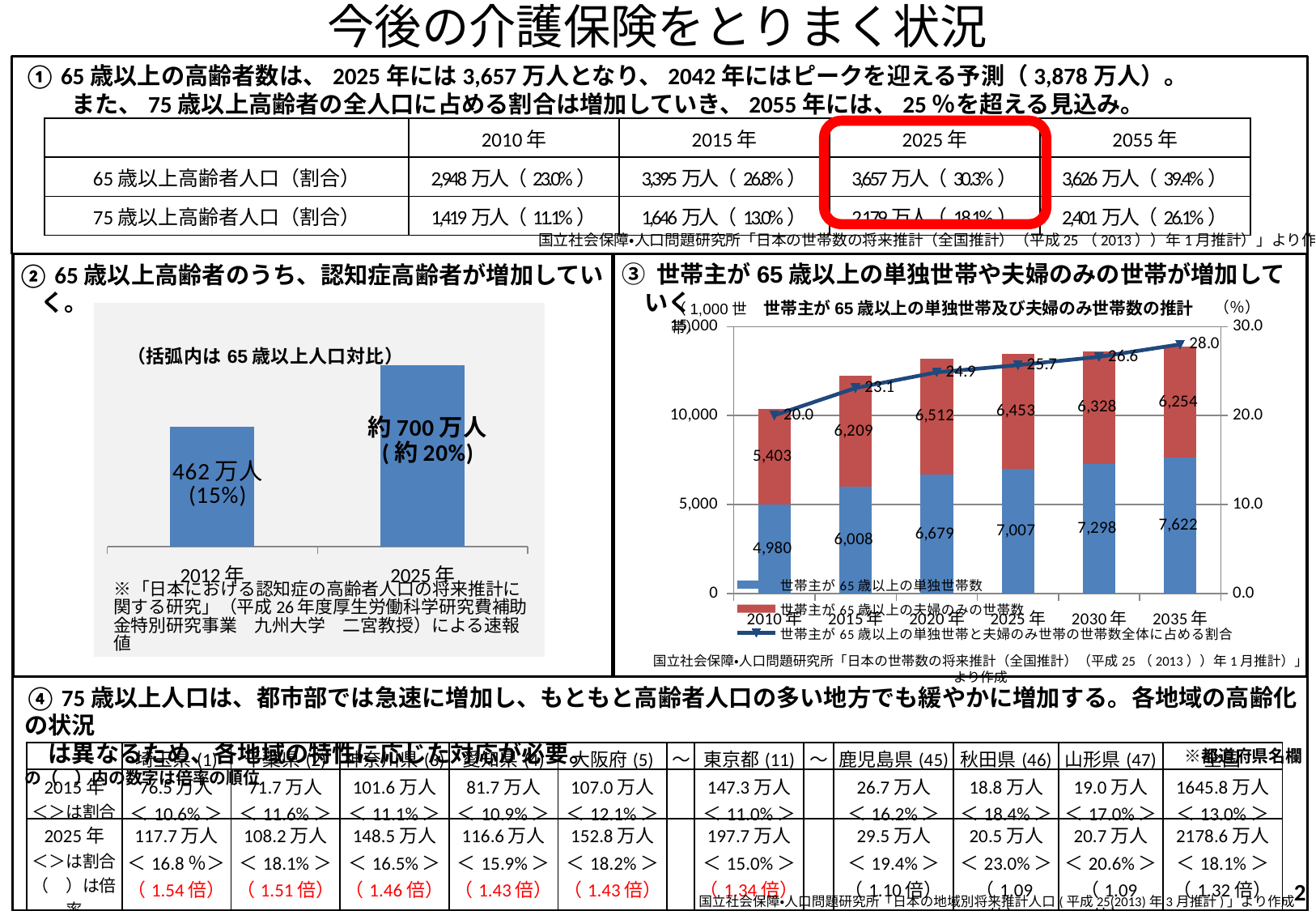

今後の介護保険をとりまく状況
① 65歳以上の高齢者数は、2025年には3,657万人となり、2042年にはピークを迎える予測（3,878万人）。
　　また、75歳以上高齢者の全人口に占める割合は増加していき、2055年には、25％を超える見込み。
|  | 2010年 | 2015年 | 2025年 | 2055年 |
| --- | --- | --- | --- | --- |
| 65歳以上高齢者人口（割合） | 2,948万人（23.0%） | 3,395万人（26.8%） | 3,657万人（30.3%） | 3,626万人（39.4%） |
| 75歳以上高齢者人口（割合） | 1,419万人（11.1%） | 1,646万人（13.0%） | 2,179万人（18.1%） | 2,401万人（26.1%） |

国立社会保障・人口問題研究所「日本の世帯数の将来推計（全国推計）（平成25（2013））年1月推計）」より作成
③ 世帯主が65歳以上の単独世帯や夫婦のみの世帯が増加していく
② 65歳以上高齢者のうち、認知症高齢者が増加していく。

世帯主が65歳以上の単独世帯及び夫婦のみ世帯数の推計

（％）
（1,000世帯）

### Chart: （括弧内は65歳以上人口対比）

| Category | 「認知症高齢者の日常生活自立度」Ⅱ以上の高齢者の推計（括弧内は65歳以上人口対比） |
|---|---|
| 2012年 | 462.0 |
| 2025年 | 700.0 |

### Chart

| Category |  |  |  |
|---|---|---|---|
| 2010年 | 4979.781 | 5402.51 | 20.02667628197938 |
| 2015年 | 6008.31 | 6209.151000000004 | 23.093754952390515 |
| 2020年 | 6678.761 | 6511.719 | 24.86275514049863 |
| 2025年 | 7006.663000000001 | 6453.322000000024 | 25.667838915252375 |
| 2030年 | 7297.999000000001 | 6327.991 | 26.597400421346393 |
| 2035年 | 7622.173000000002 | 6254.145 | 28.001697659869663 |
国立社会保障・人口問題研究所「日本の世帯数の将来推計（全国推計）（平成25（2013））年1月推計）」より作成
④ 75歳以上人口は、都市部では急速に増加し、もともと高齢者人口の多い地方でも緩やかに増加する。各地域の高齢化の状況
　は異なるため、各地域の特性に応じた対応が必要。　　　　　　　　　　　　　　　　　　　　　　　　　※都道府県名欄の（　）内の数字は倍率の順位
|  | 埼玉県(1) | 千葉県(2) | 神奈川県(3) | 愛知県(4) | 大阪府(5) | ～ | 東京都(11) | ～ | 鹿児島県(45) | 秋田県(46) | 山形県(47) | 全国 |
| --- | --- | --- | --- | --- | --- | --- | --- | --- | --- | --- | --- | --- |
| 2015年 ＜＞は割合 | 76.5万人 ＜10.6%＞ | 71.7万人 ＜11.6%＞ | 101.6万人 ＜11.1%＞ | 81.7万人 ＜10.9%＞ | 107.0万人 ＜12.1%＞ |  | 147.3万人 ＜11.0%＞ |  | 26.7万人 ＜16.2%＞ | 18.8万人 ＜18.4%＞ | 19.0万人 ＜17.0%＞ | 1645.8万人 ＜13.0%＞ |
| 2025年 ＜＞は割合 （　）は倍率 | 117.7万人 ＜16.8％＞ （1.54倍） | 108.2万人 ＜18.1%＞（1.51倍） | 148.5万人 ＜16.5%＞ （1.46倍） | 116.6万人 ＜15.9%＞ （1.43倍） | 152.8万人 ＜18.2%＞ （1.43倍） |  | 197.7万人 ＜15.0%＞ （1.34倍） |  | 29.5万人 ＜19.4%＞ （1.10倍） | 20.5万人 ＜23.0%＞ （1.09倍） | 20.7万人 ＜20.6%＞ （1.09倍） | 2178.6万人 ＜18.1%＞ （1.32倍） |
2
国立社会保障・人口問題研究所「日本の地域別将来推計人口(平成25(2013)年3月推計)」より作成